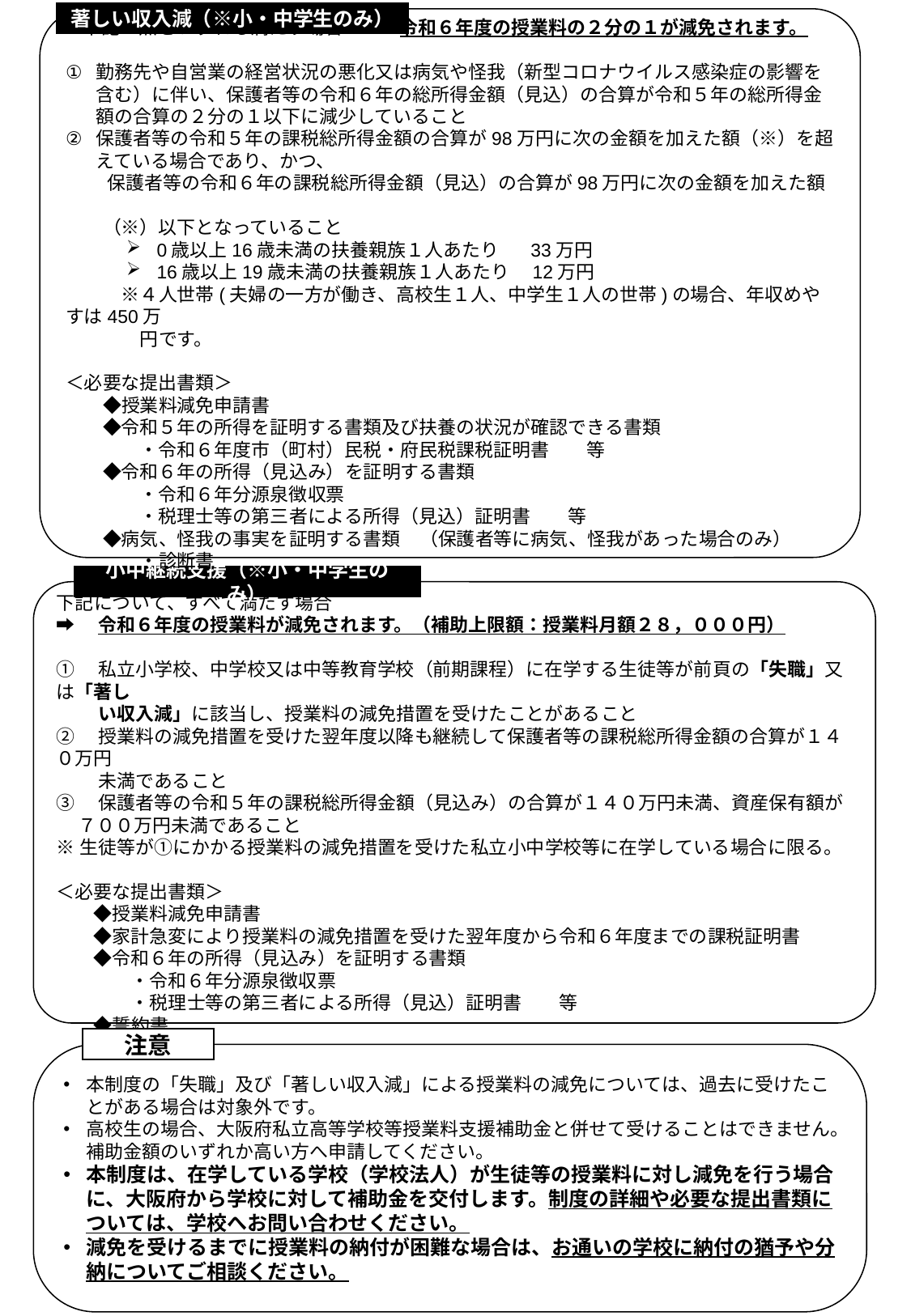

著しい収入減（※小・中学生のみ）

　下記２点をいずれも満たす場合　➡　令和６年度の授業料の２分の１が減免されます。

勤務先や自営業の経営状況の悪化又は病気や怪我（新型コロナウイルス感染症の影響を含む）に伴い、保護者等の令和６年の総所得金額（見込）の合算が令和５年の総所得金額の合算の２分の１以下に減少していること
保護者等の令和５年の課税総所得金額の合算が98万円に次の金額を加えた額（※）を超えている場合であり、かつ、
　　 保護者等の令和６年の課税総所得金額（見込）の合算が98万円に次の金額を加えた額
　　（※）以下となっていること
0歳以上16歳未満の扶養親族１人あたり 　 33万円
16歳以上19歳未満の扶養親族１人あたり　12万円
　　　※４人世帯(夫婦の一方が働き、高校生１人、中学生１人の世帯)の場合、年収めやすは450万
　　　　円です。

＜必要な提出書類＞
　　◆授業料減免申請書
　　◆令和５年の所得を証明する書類及び扶養の状況が確認できる書類
　　　　・令和６年度市（町村）民税・府民税課税証明書　　等
　　◆令和６年の所得（見込み）を証明する書類
　　　　・令和６年分源泉徴収票
　　　　・税理士等の第三者による所得（見込）証明書　　等
　　◆病気、怪我の事実を証明する書類　（保護者等に病気、怪我があった場合のみ）
　　　　・診断書
小中継続支援（※小・中学生のみ）

下記について、すべて満たす場合
➡　令和６年度の授業料が減免されます。（補助上限額：授業料月額２８，０００円）

①　私立小学校、中学校又は中等教育学校（前期課程）に在学する生徒等が前頁の「失職」又は「著し
　　 い収入減」に該当し、授業料の減免措置を受けたことがあること
②　授業料の減免措置を受けた翌年度以降も継続して保護者等の課税総所得金額の合算が１４０万円
　　 未満であること
③　保護者等の令和５年の課税総所得金額（見込み）の合算が１４０万円未満、資産保有額が
    ７００万円未満であること
※生徒等が①にかかる授業料の減免措置を受けた私立小中学校等に在学している場合に限る。

＜必要な提出書類＞
　　◆授業料減免申請書
　　◆家計急変により授業料の減免措置を受けた翌年度から令和６年度までの課税証明書
　　◆令和６年の所得（見込み）を証明する書類
　　　　・令和６年分源泉徴収票
　　　　・税理士等の第三者による所得（見込）証明書　　等
　　◆誓約書
注意
本制度の「失職」及び「著しい収入減」による授業料の減免については、過去に受けたことがある場合は対象外です。
高校生の場合、大阪府私立高等学校等授業料支援補助金と併せて受けることはできません。補助金額のいずれか高い方へ申請してください。
本制度は、在学している学校（学校法人）が生徒等の授業料に対し減免を行う場合に、大阪府から学校に対して補助金を交付します。制度の詳細や必要な提出書類については、学校へお問い合わせください。
減免を受けるまでに授業料の納付が困難な場合は、お通いの学校に納付の猶予や分納についてご相談ください。